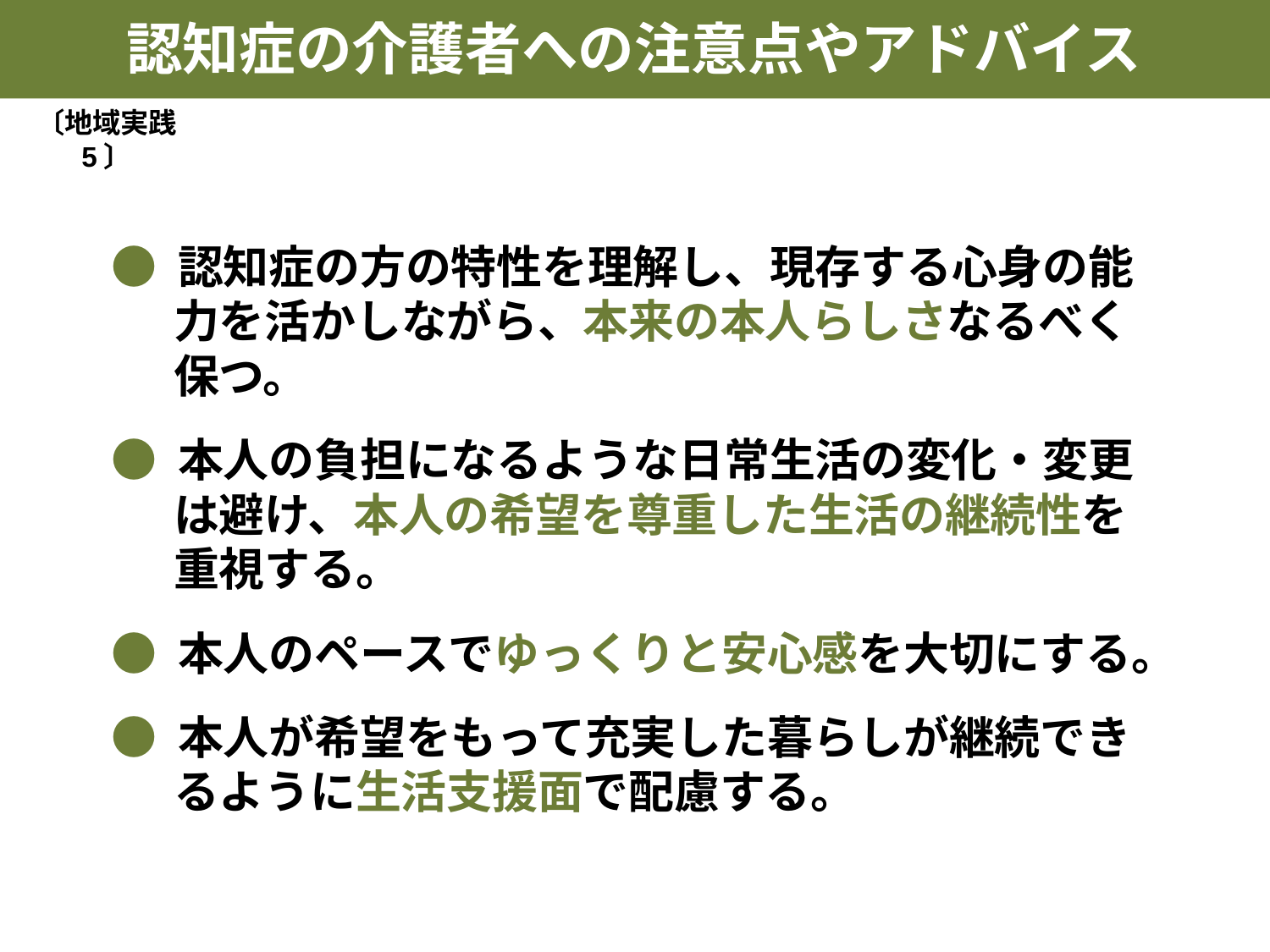

認知症の介護者への注意点やアドバイス
〔地域実践 5〕
● 認知症の方の特性を理解し、現存する心身の能力を活かしながら、本来の本人らしさなるべく保つ。
● 本人の負担になるような日常生活の変化・変更は避け、本人の希望を尊重した生活の継続性を重視する。
● 本人のペースでゆっくりと安心感を大切にする。
● 本人が希望をもって充実した暮らしが継続できるように生活支援面で配慮する。